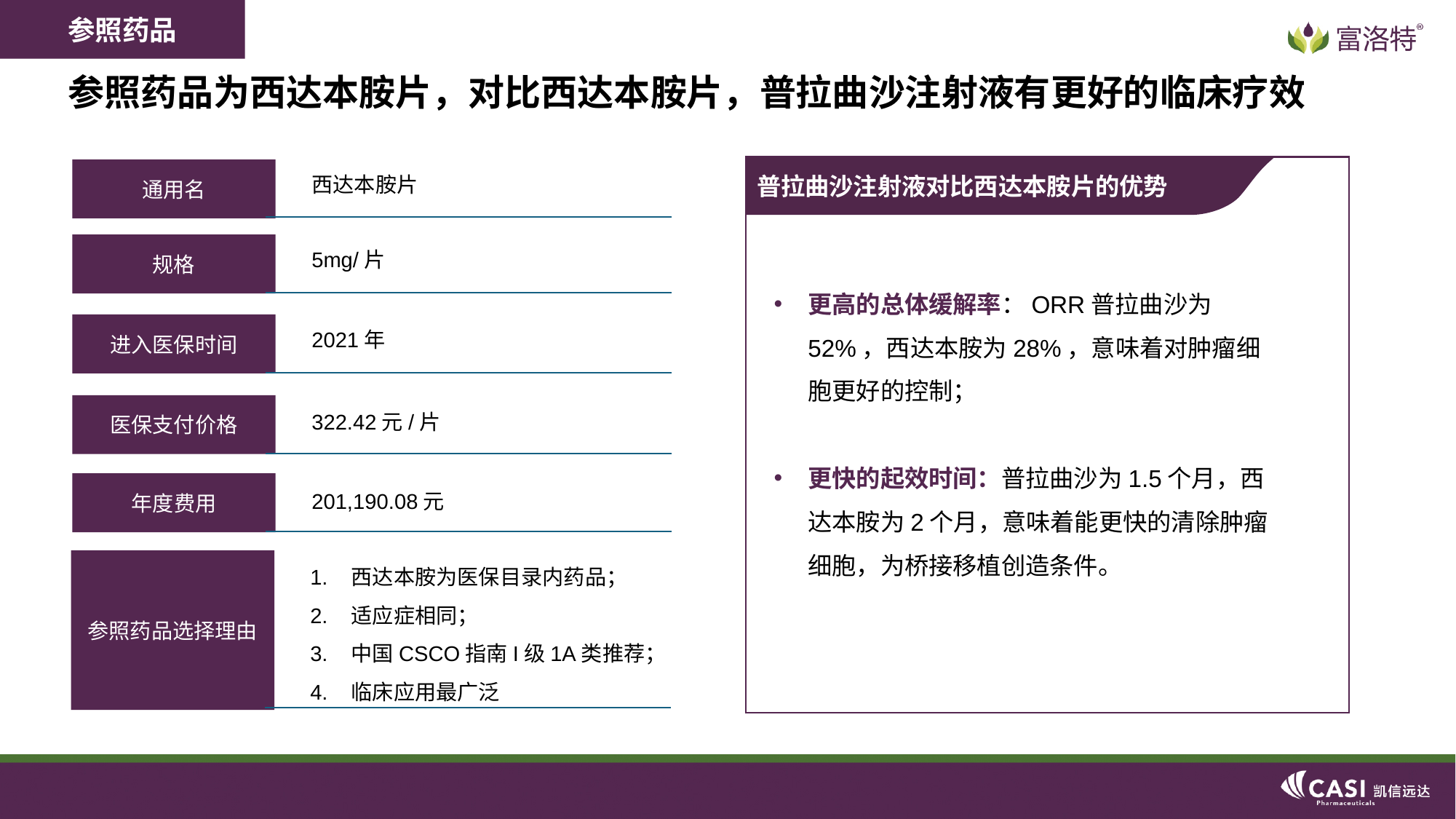

参照药品
# 参照药品为西达本胺片，对比西达本胺片，普拉曲沙注射液有更好的临床疗效
普拉曲沙注射液对比西达本胺片的优势

通用名
西达本胺片
规格
5mg/片
进入医保时间
2021年
医保支付价格
322.42元/片
年度费用
201,190.08元
西达本胺为医保目录内药品；
适应症相同；
中国CSCO指南I级1A类推荐；
临床应用最广泛
参照药品选择理由
更高的总体缓解率：ORR普拉曲沙为52%，西达本胺为28%，意味着对肿瘤细胞更好的控制；

更快的起效时间：普拉曲沙为1.5个月，西达本胺为2个月，意味着能更快的清除肿瘤细胞，为桥接移植创造条件。